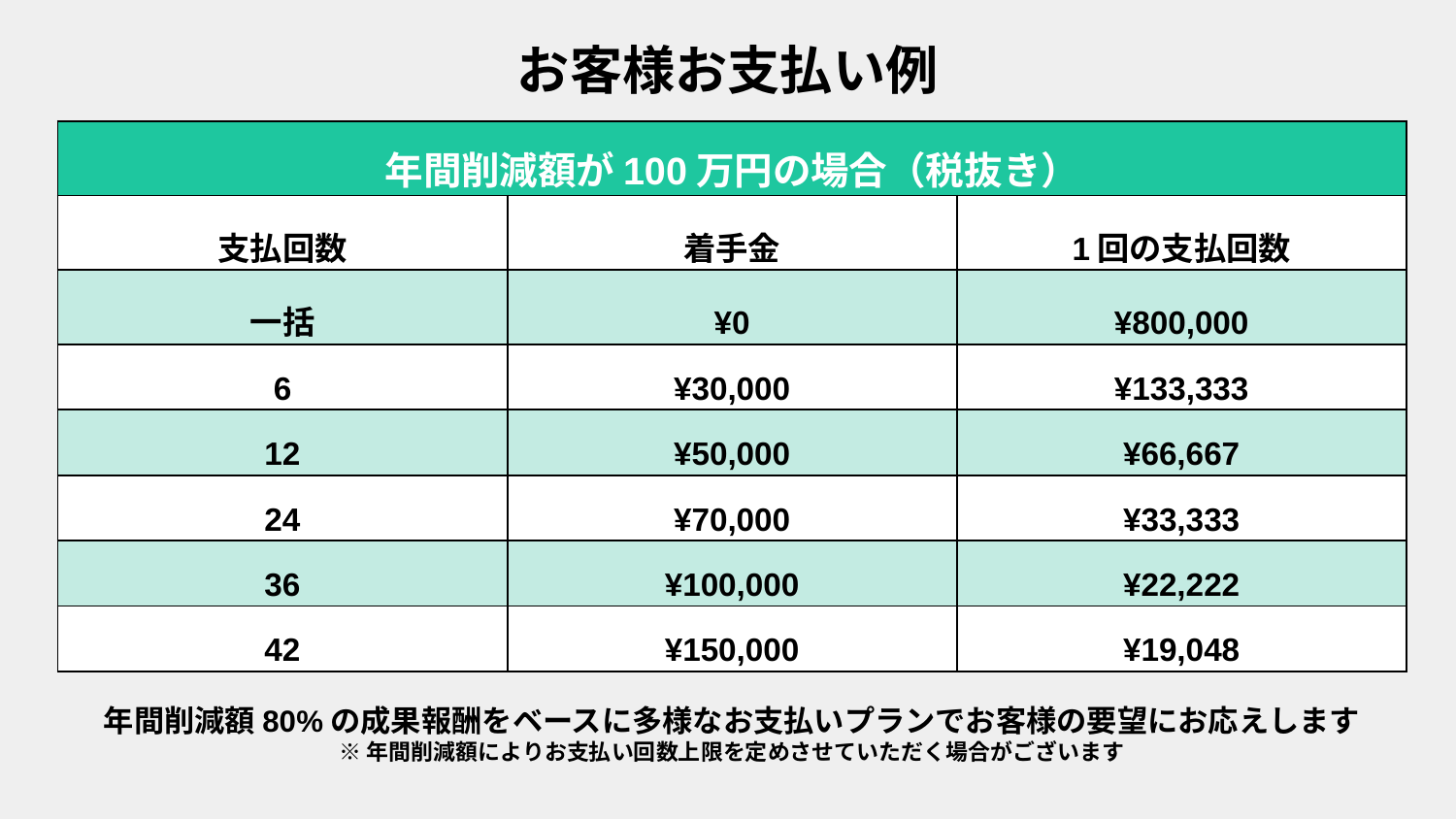

お客様お支払い例
| 年間削減額が100万円の場合（税抜き） |  |  |
| --- | --- | --- |
| 支払回数 | 着手金 | 1回の支払回数 |
| 一括 | ¥0 | ¥800,000 |
| 6 | ¥30,000 | ¥133,333 |
| 12 | ¥50,000 | ¥66,667 |
| 24 | ¥70,000 | ¥33,333 |
| 36 | ¥100,000 | ¥22,222 |
| 42 | ¥150,000 | ¥19,048 |

50％は
弊社報酬
年間削減額80%の成果報酬をベースに多様なお支払いプランでお客様の要望にお応えします
※年間削減額によりお支払い回数上限を定めさせていただく場合がございます